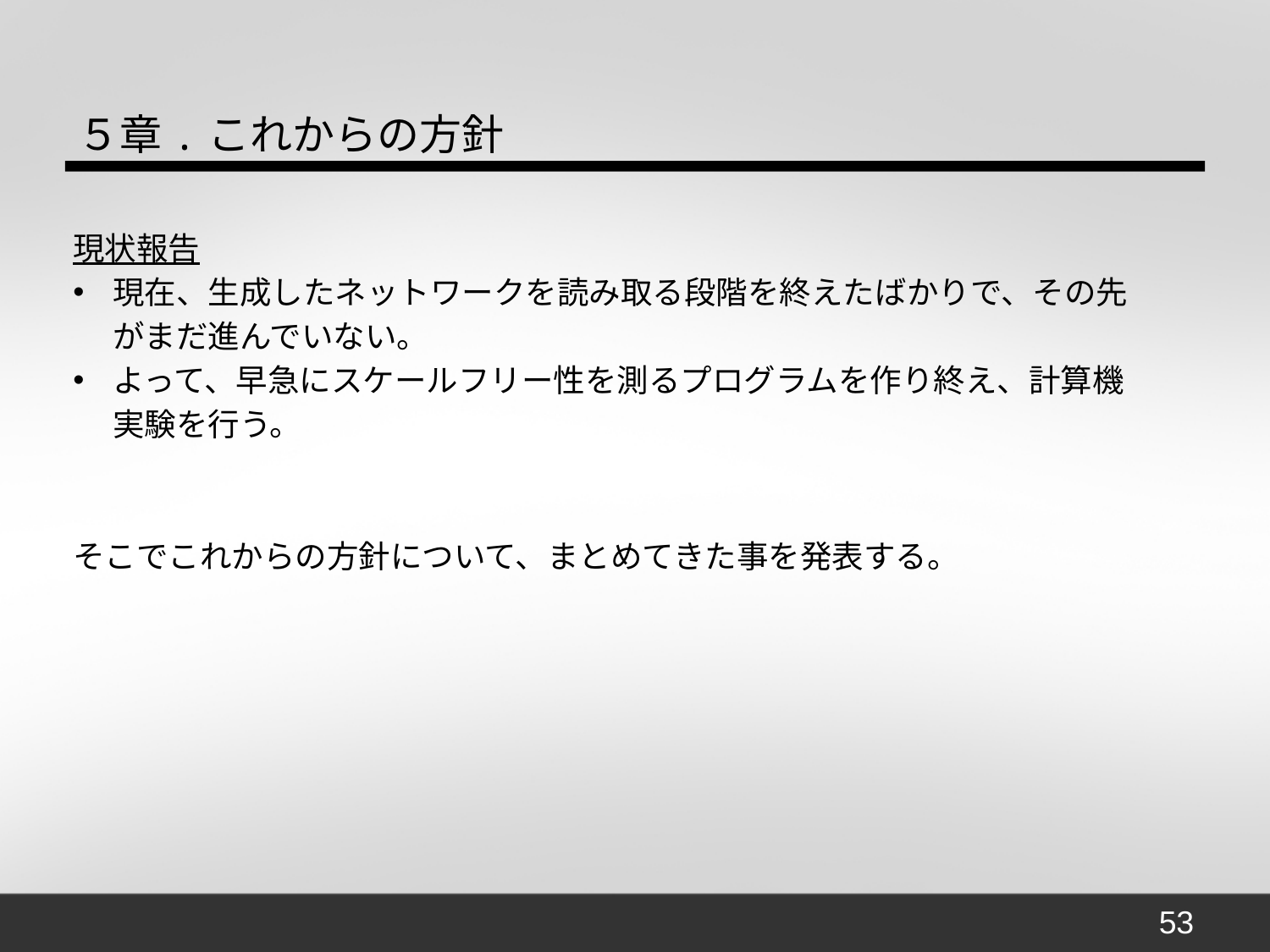

５章.これからの方針
現状報告
現在、生成したネットワークを読み取る段階を終えたばかりで、その先がまだ進んでいない。
よって、早急にスケールフリー性を測るプログラムを作り終え、計算機実験を行う。

そこでこれからの方針について、まとめてきた事を発表する。
53